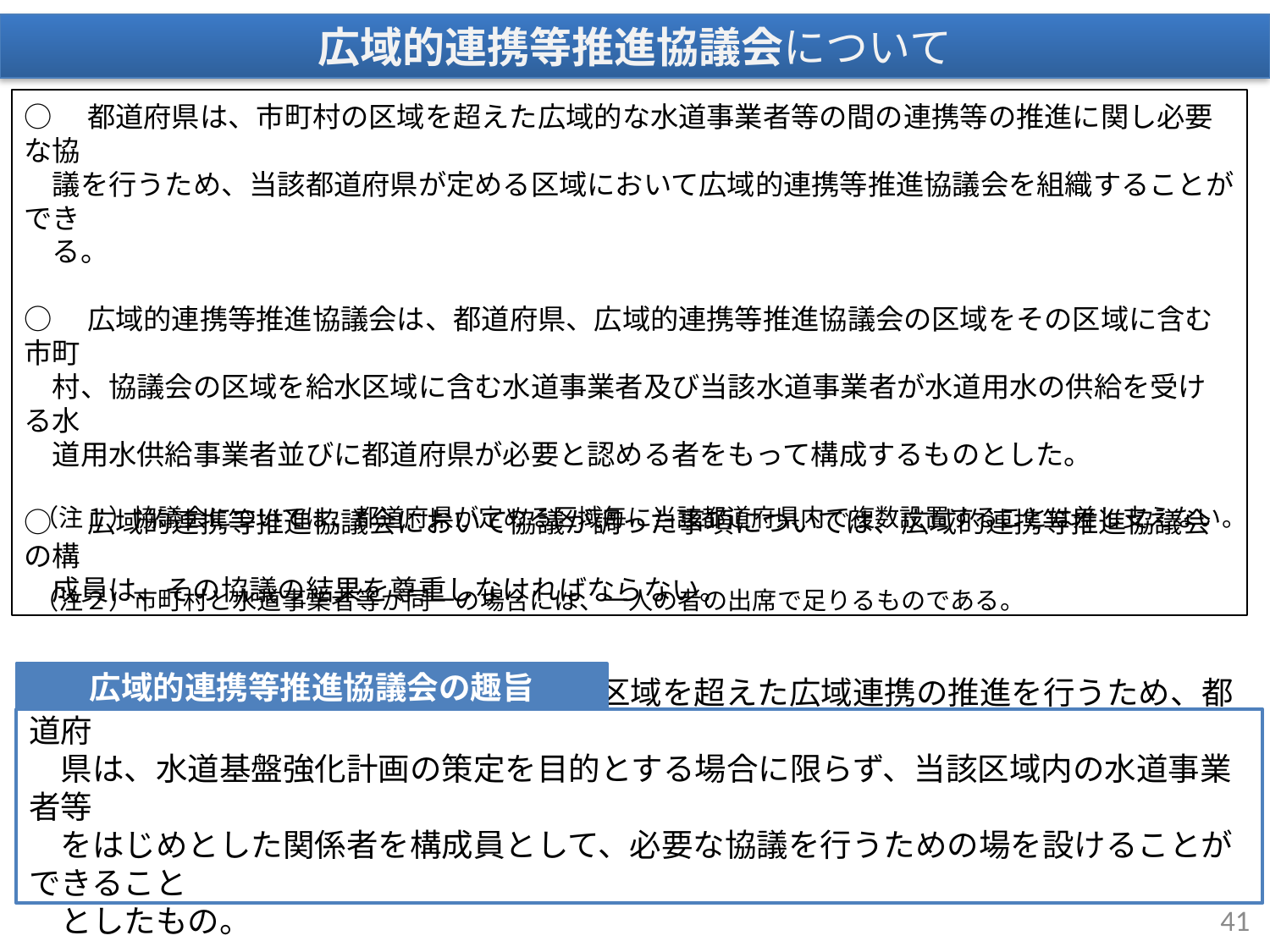

広域的連携等推進協議会について
○　都道府県は、市町村の区域を超えた広域的な水道事業者等の間の連携等の推進に関し必要な協
　議を行うため、当該都道府県が定める区域において広域的連携等推進協議会を組織することができ
　る。

○　広域的連携等推進協議会は、都道府県、広域的連携等推進協議会の区域をその区域に含む市町
　村、協議会の区域を給水区域に含む水道事業者及び当該水道事業者が水道用水の供給を受ける水
　道用水供給事業者並びに都道府県が必要と認める者をもって構成するものとした。

○　広域的連携等推進協議会において協議が調った事項については、広域的連携等推進協議会の構
　成員は、その協議の結果を尊重しなければならない。
（注１）協議会については、都道府県が定める区域毎に当該都道府県内で複数設置することは差し支えない。
（注２）市町村と水道事業者等が同一の場合には、一人の者の出席で足りるものである。
広域的連携等推進協議会の趣旨
○　各都道府県の区域において市町村の区域を超えた広域連携の推進を行うため、都道府
　県は、水道基盤強化計画の策定を目的とする場合に限らず、当該区域内の水道事業者等
　をはじめとした関係者を構成員として、必要な協議を行うための場を設けることができること
　としたもの。
41